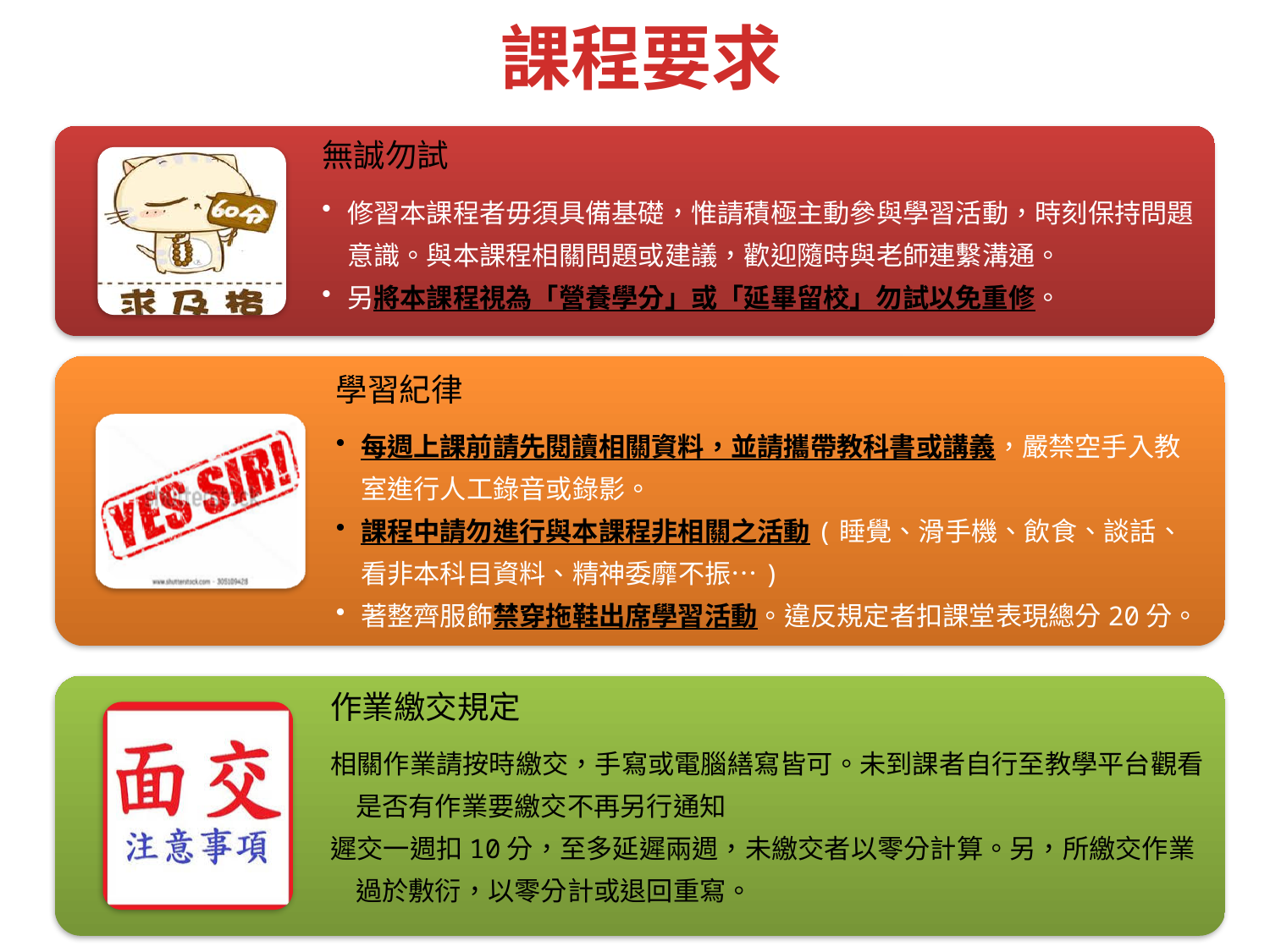

# 課程要求
無誠勿試
修習本課程者毋須具備基礎，惟請積極主動參與學習活動，時刻保持問題意識。與本課程相關問題或建議，歡迎隨時與老師連繫溝通。
另將本課程視為「營養學分」或「延畢留校」勿試以免重修。
學習紀律
每週上課前請先閱讀相關資料，並請攜帶教科書或講義，嚴禁空手入教室進行人工錄音或錄影。
課程中請勿進行與本課程非相關之活動(睡覺、滑手機、飲食、談話、看非本科目資料、精神委靡不振…)
著整齊服飾禁穿拖鞋出席學習活動。違反規定者扣課堂表現總分20分。
作業繳交規定
相關作業請按時繳交，手寫或電腦繕寫皆可。未到課者自行至教學平台觀看是否有作業要繳交不再另行通知
遲交一週扣10分，至多延遲兩週，未繳交者以零分計算。另，所繳交作業過於敷衍，以零分計或退回重寫。